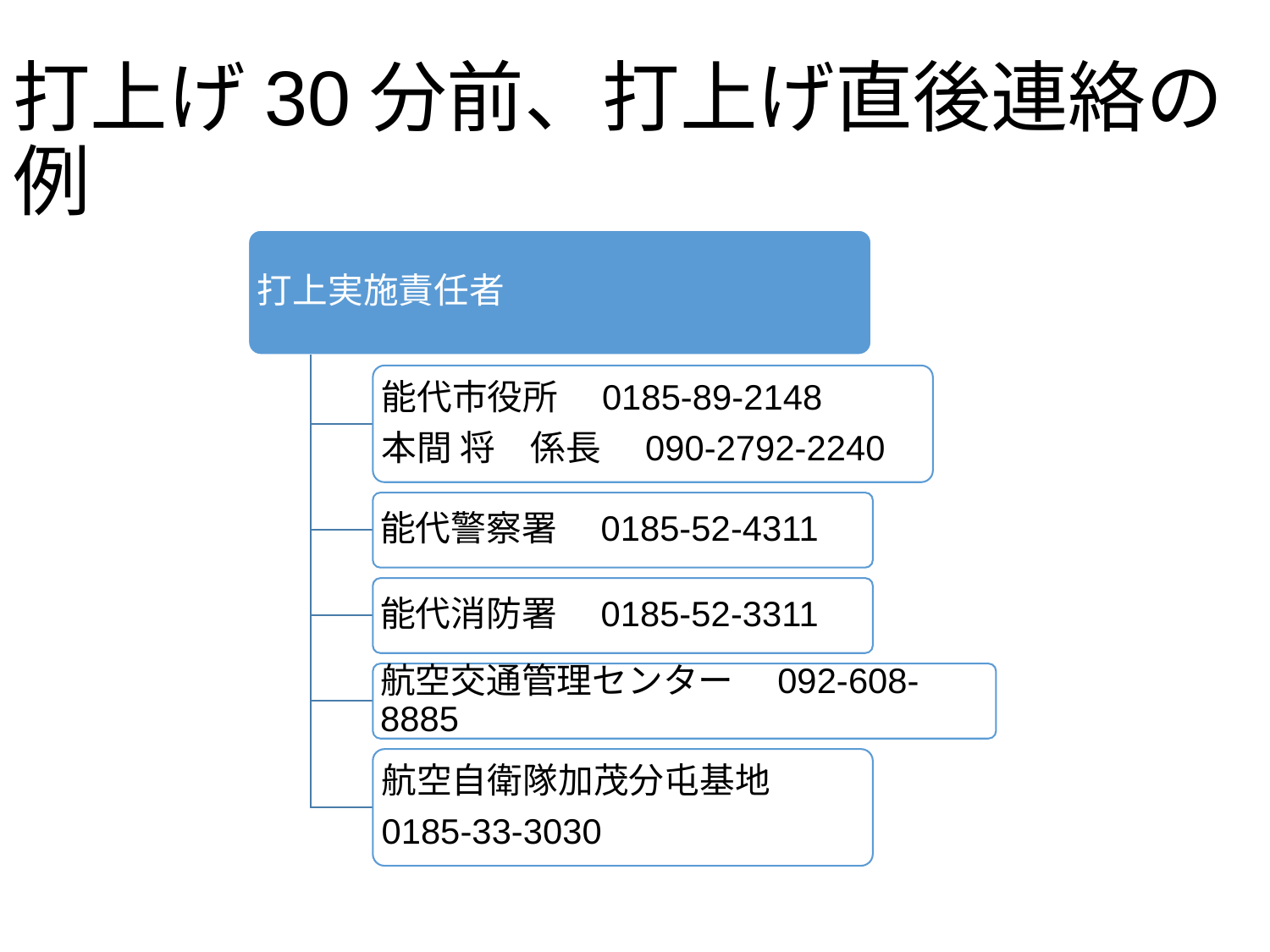

# 打上げ30分前、打上げ直後連絡の例
打上実施責任者
能代市役所　0185-89-2148
本間 将　係長　090-2792-2240
能代警察署　0185-52-4311
能代消防署　0185-52-3311
航空交通管理センター　092-608-8885
航空自衛隊加茂分屯基地
0185-33-3030